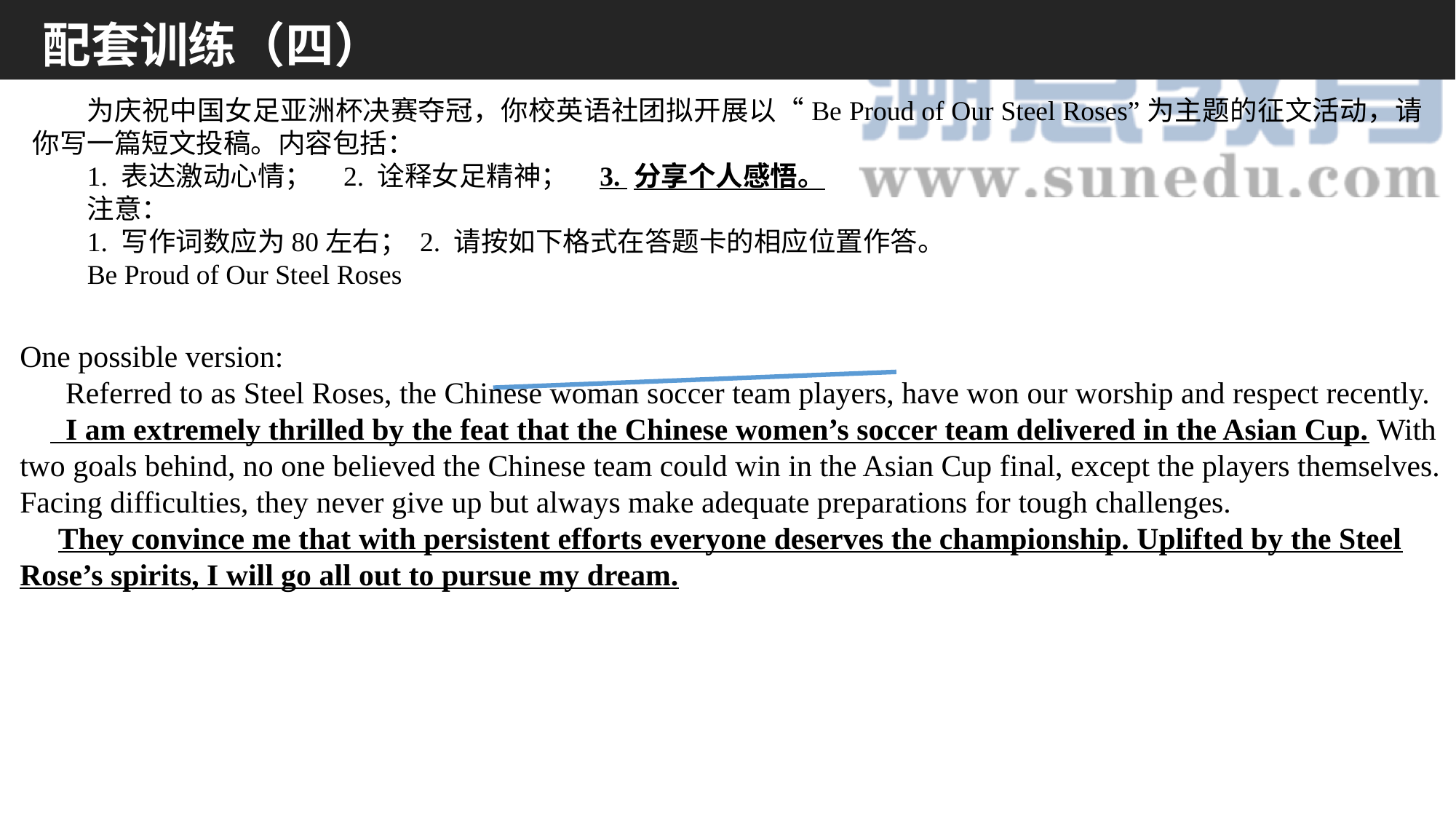

配套训练（四）
为庆祝中国女足亚洲杯决赛夺冠，你校英语社团拟开展以“Be Proud of Our Steel Roses”为主题的征文活动，请你写一篇短文投稿。内容包括：
1. 表达激动心情；    2. 诠释女足精神；    3. 分享个人感悟。
注意：
1. 写作词数应为80左右； 2. 请按如下格式在答题卡的相应位置作答。
Be Proud of Our Steel Roses
One possible version:
      Referred to as Steel Roses, the Chinese woman soccer team players, have won our worship and respect recently.
      I am extremely thrilled by the feat that the Chinese women’s soccer team delivered in the Asian Cup. With two goals behind, no one believed the Chinese team could win in the Asian Cup final, except the players themselves. Facing difficulties, they never give up but always make adequate preparations for tough challenges.
     They convince me that with persistent efforts everyone deserves the championship. Uplifted by the Steel Rose’s spirits, I will go all out to pursue my dream.